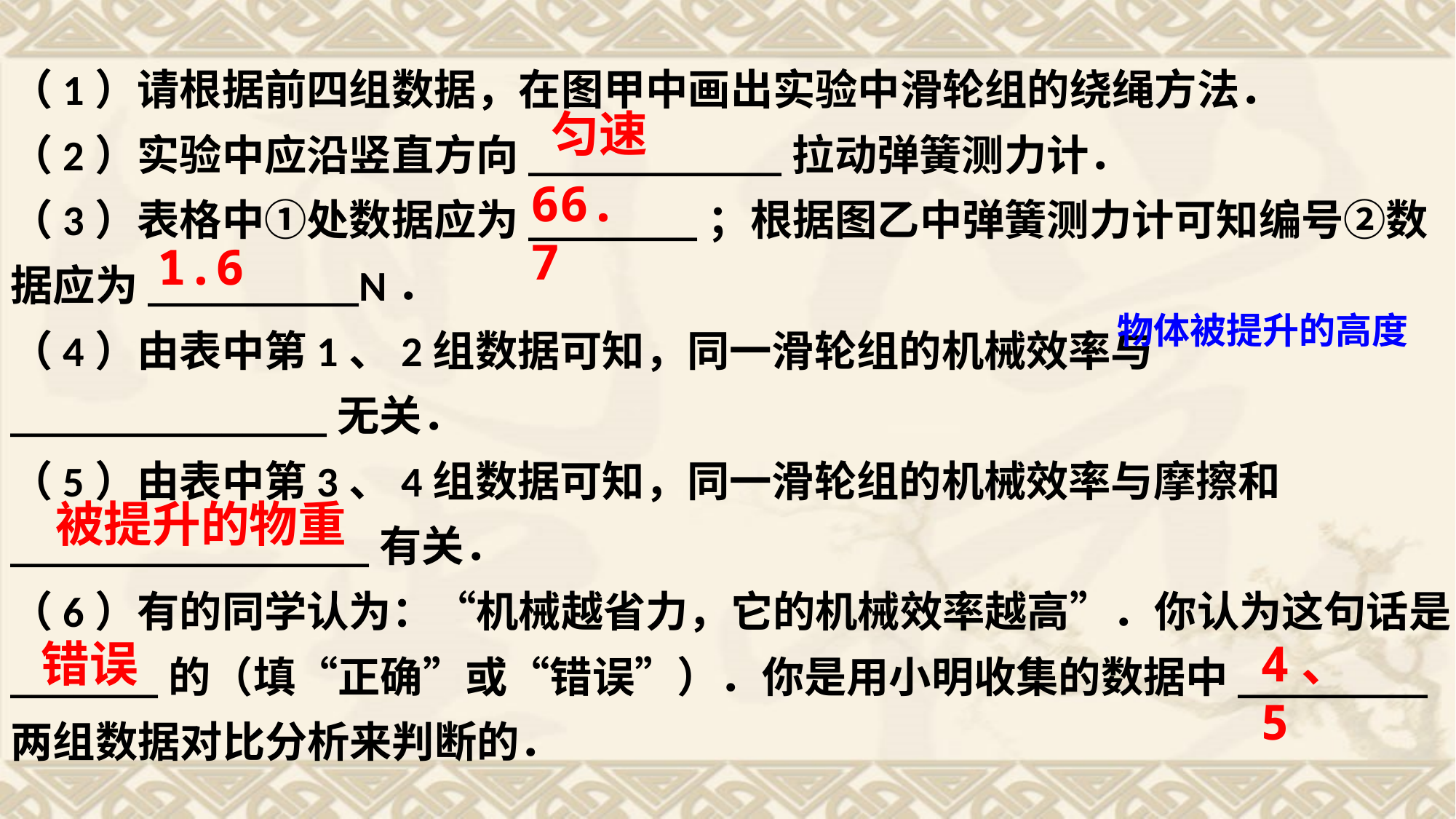

（1）请根据前四组数据，在图甲中画出实验中滑轮组的绕绳方法．
（2）实验中应沿竖直方向____________拉动弹簧测力计．
（3）表格中①处数据应为________；根据图乙中弹簧测力计可知编号②数据应为__________N．
（4）由表中第1、2组数据可知，同一滑轮组的机械效率与_______________无关．
（5）由表中第3、4组数据可知，同一滑轮组的机械效率与摩擦和_________________有关．
（6）有的同学认为：“机械越省力，它的机械效率越高”．你认为这句话是_______的（填“正确”或“错误”）．你是用小明收集的数据中_________两组数据对比分析来判断的．
匀速
66.7
1.6
物体被提升的高度
被提升的物重
4、5
错误